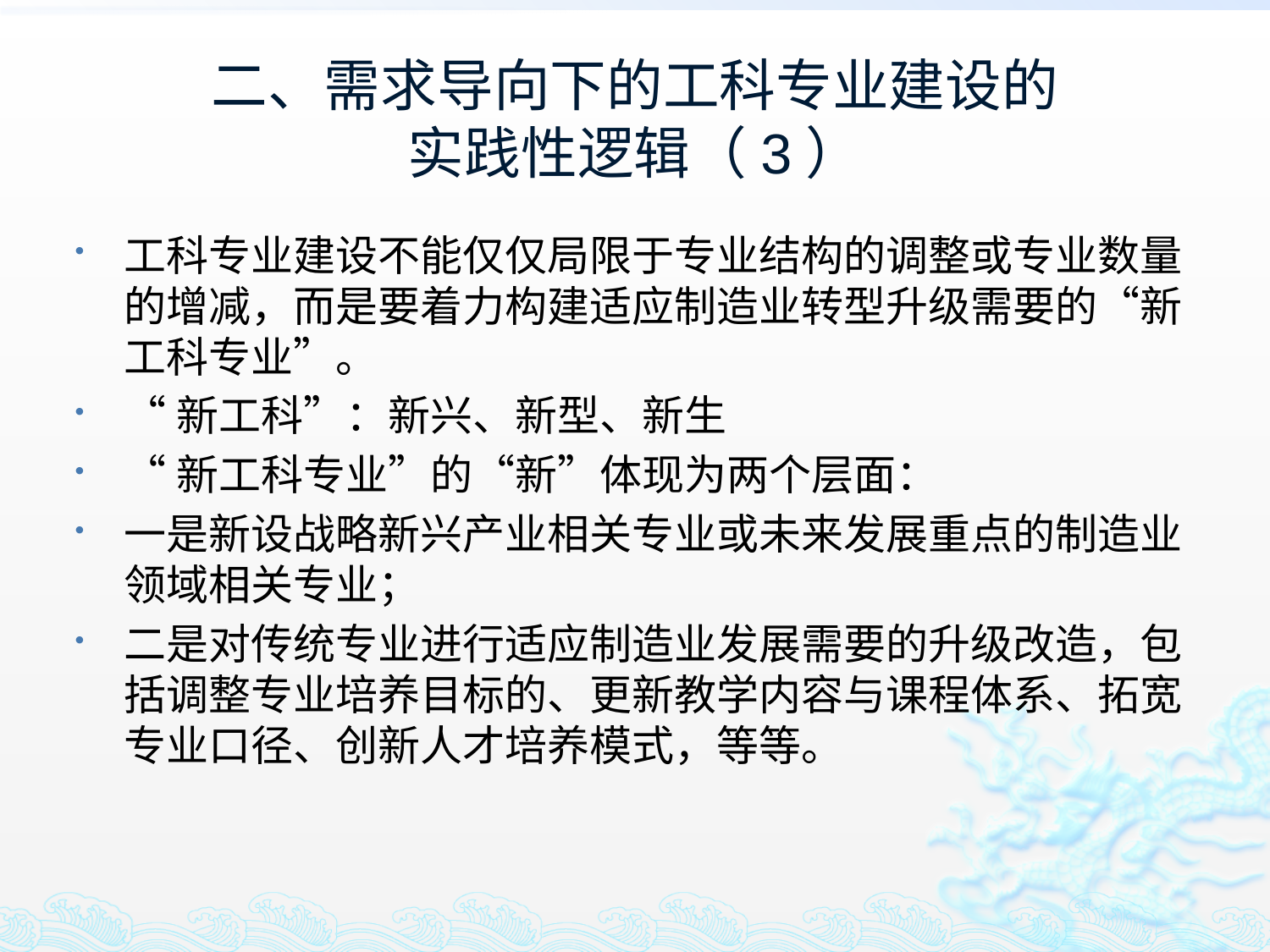

# 二、需求导向下的工科专业建设的 实践性逻辑（3）
工科专业建设不能仅仅局限于专业结构的调整或专业数量的增减，而是要着力构建适应制造业转型升级需要的“新工科专业”。
“新工科”：新兴、新型、新生
“新工科专业”的“新”体现为两个层面：
一是新设战略新兴产业相关专业或未来发展重点的制造业领域相关专业；
二是对传统专业进行适应制造业发展需要的升级改造，包括调整专业培养目标的、更新教学内容与课程体系、拓宽专业口径、创新人才培养模式，等等。